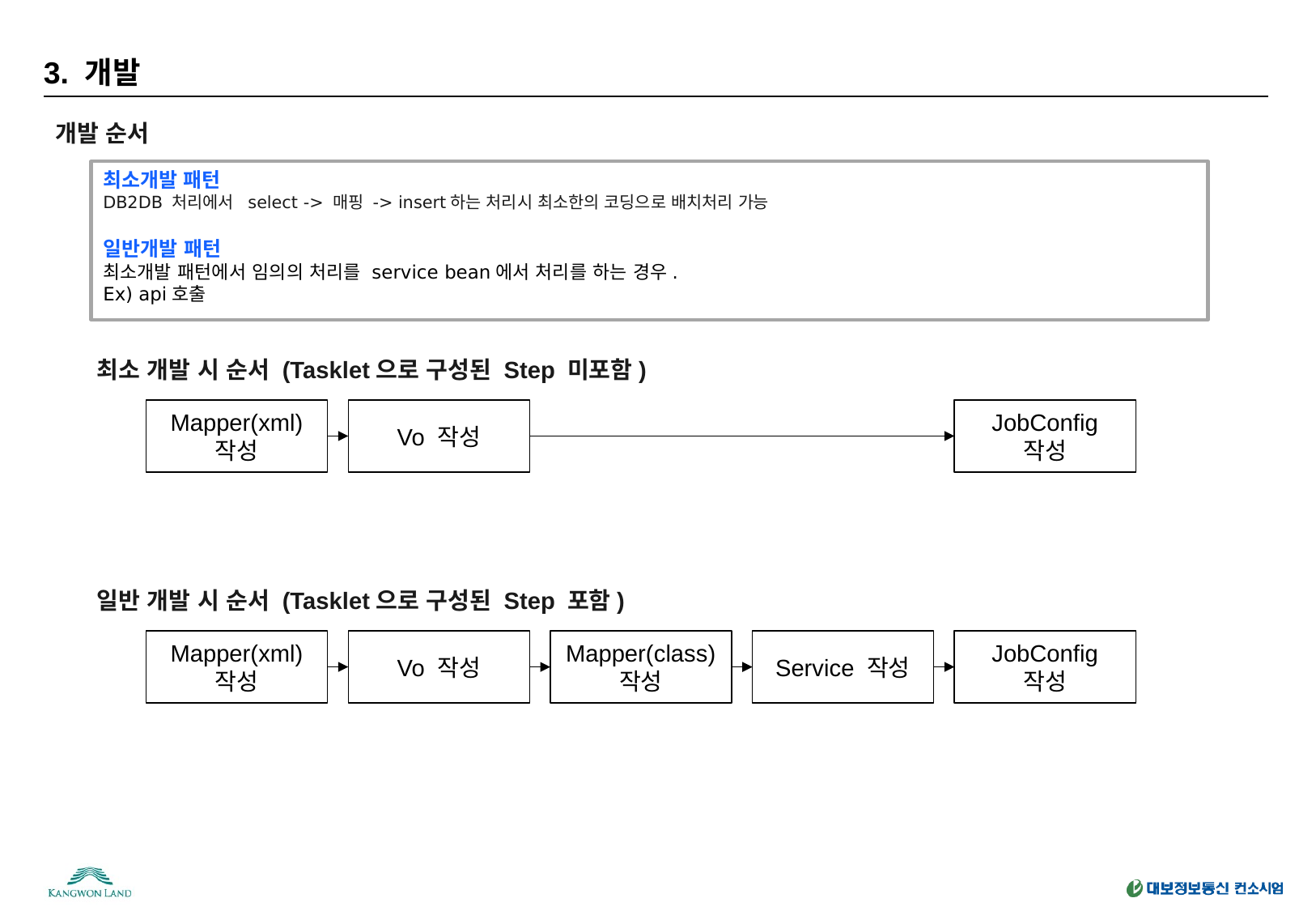

# 3. 개발

개발 순서
최소개발 패턴
DB2DB 처리에서  select -> 매핑 -> insert하는 처리시 최소한의 코딩으로 배치처리 가능

일반개발 패턴
최소개발 패턴에서 임의의 처리를 service bean에서 처리를 하는 경우.
Ex) api호출

최소 개발 시 순서 (Tasklet으로 구성된 Step 미포함)
Mapper(xml) 작성
Vo 작성
JobConfig 작성
일반 개발 시 순서 (Tasklet으로 구성된 Step 포함)
Mapper(xml) 작성
Vo 작성
Mapper(class)
작성
Service 작성
JobConfig 작성